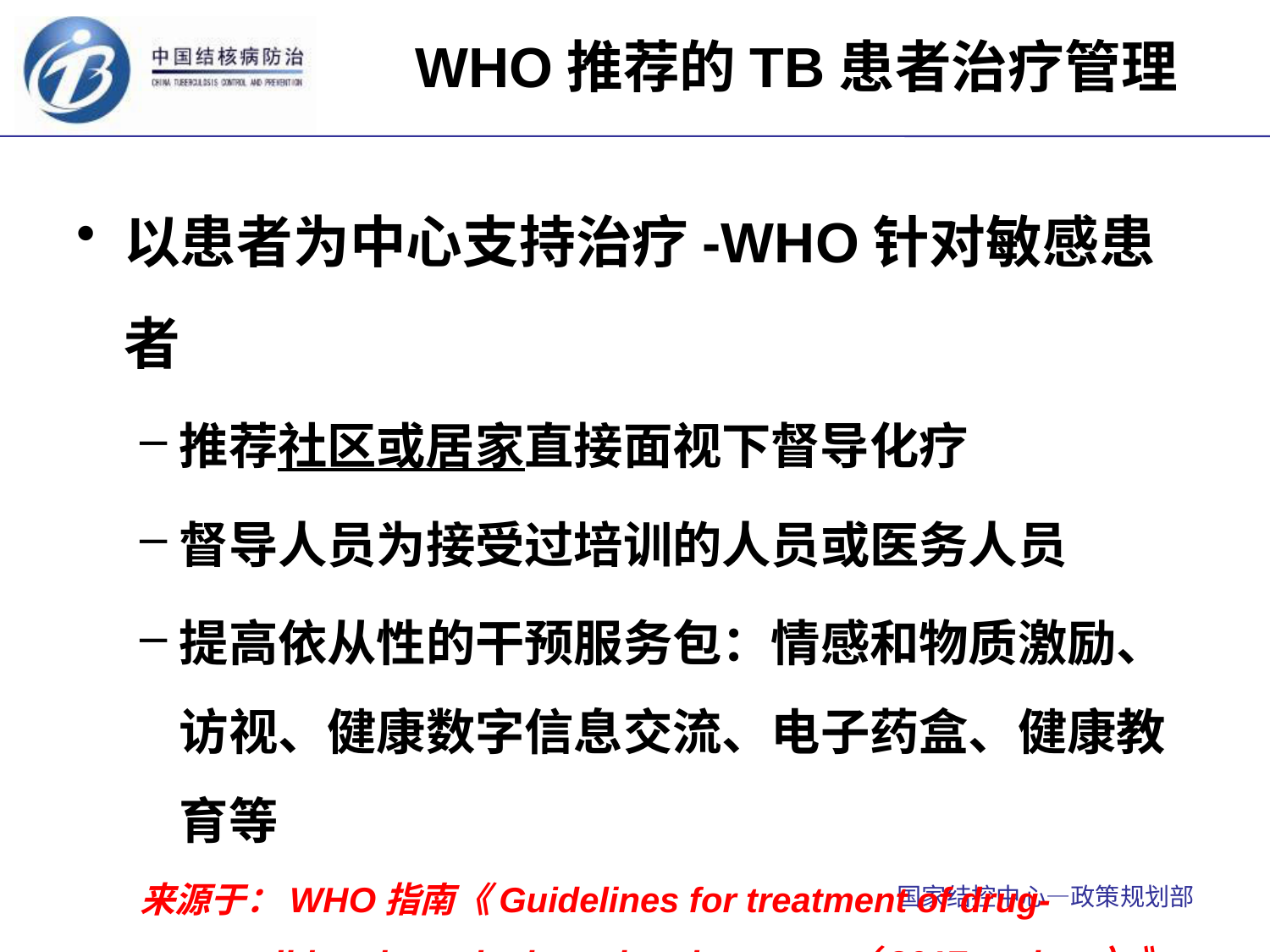

# WHO推荐的TB患者治疗管理
以患者为中心支持治疗-WHO针对敏感患者
推荐社区或居家直接面视下督导化疗
督导人员为接受过培训的人员或医务人员
提高依从性的干预服务包：情感和物质激励、访视、健康数字信息交流、电子药盒、健康教育等
来源于：WHO指南《Guidelines for treatment of drug-susceptible tuberculosis and patient care（2017 update）》
5